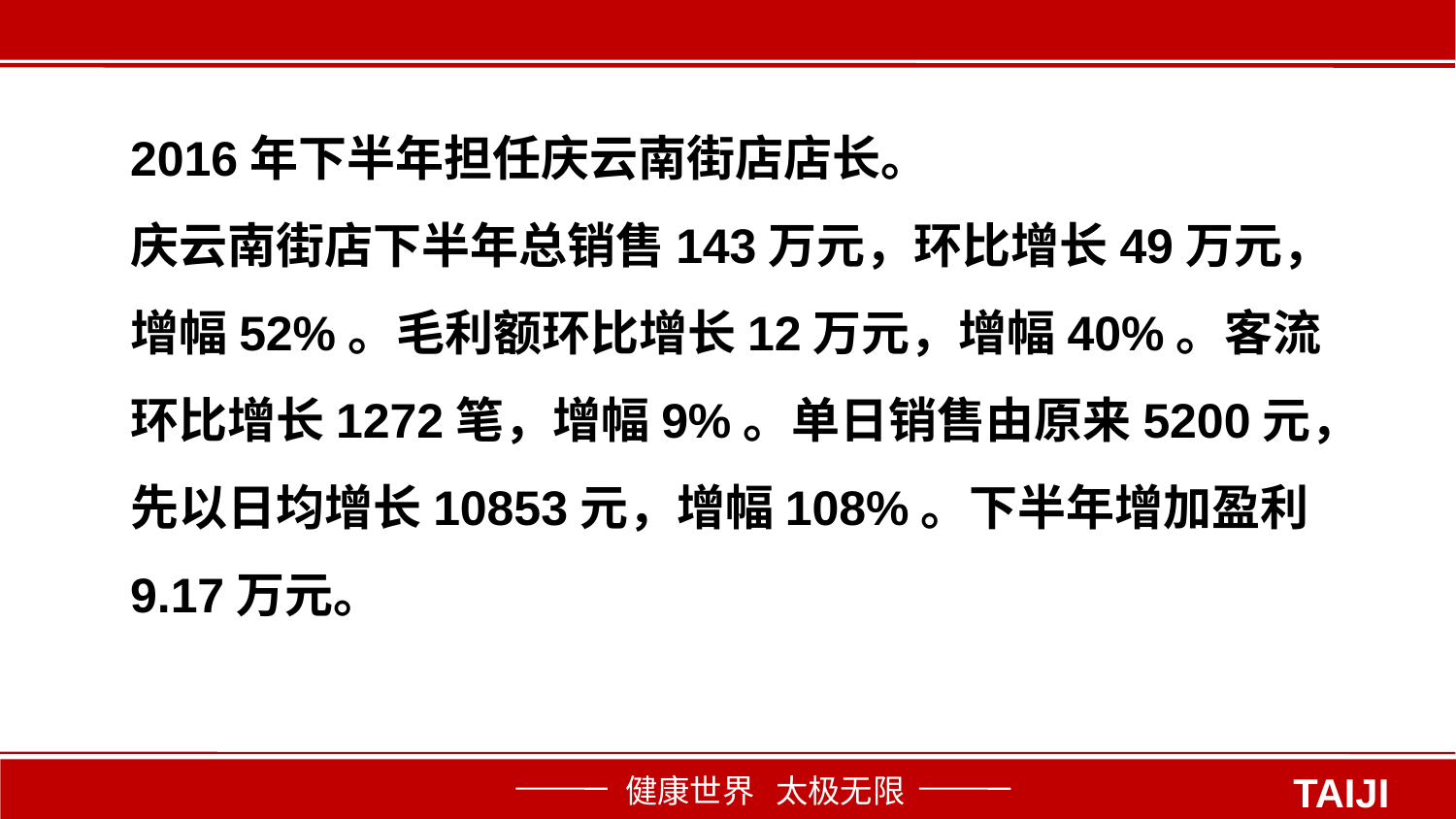

2016年下半年担任庆云南街店店长。
庆云南街店下半年总销售143万元，环比增长49万元，增幅52%。毛利额环比增长12万元，增幅40%。客流环比增长1272笔，增幅9%。单日销售由原来5200元，先以日均增长10853元，增幅108%。下半年增加盈利9.17万元。